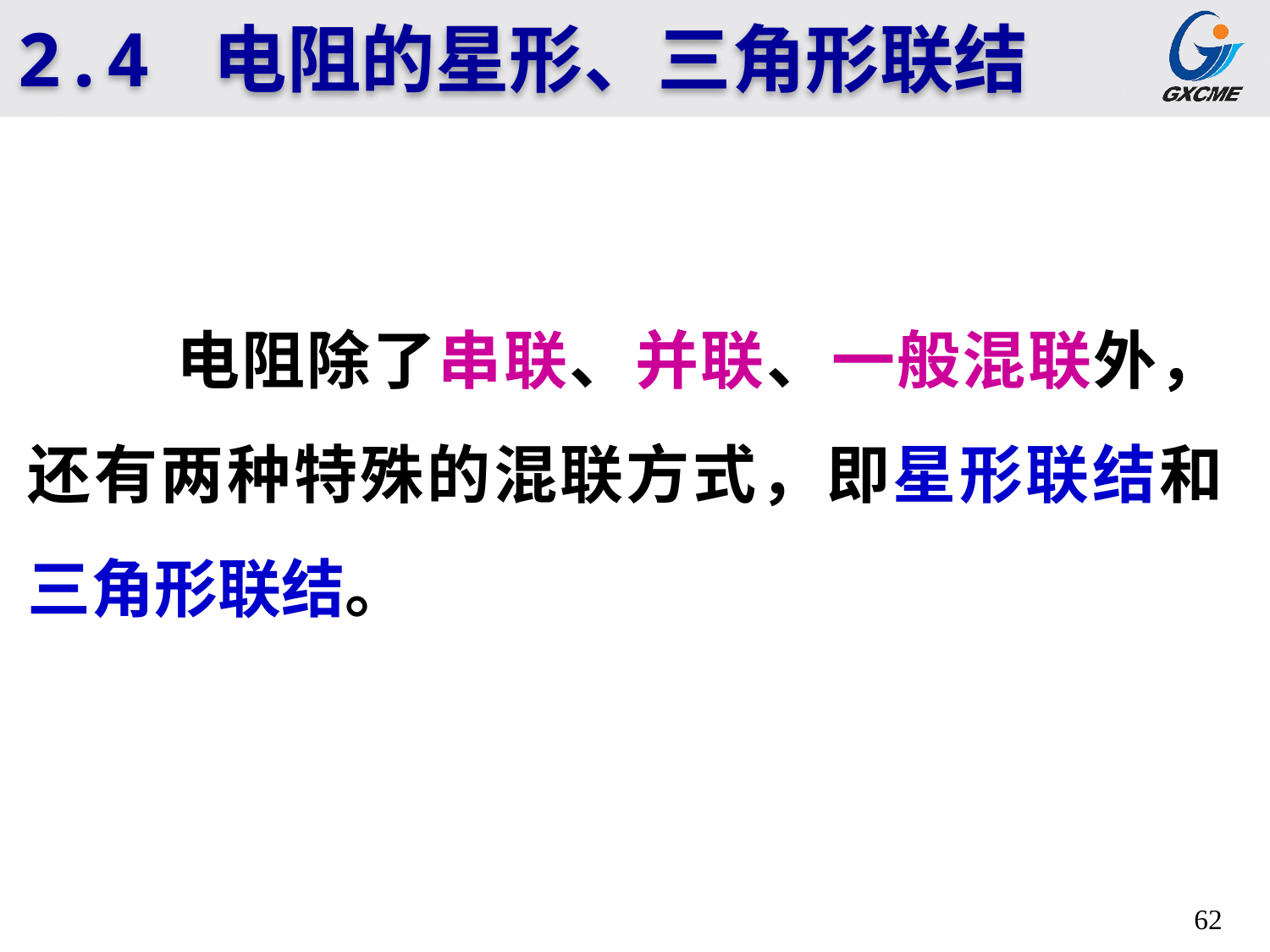

2.4 电阻的星形、三角形联结
        电阻除了串联、并联、一般混联外，还有两种特殊的混联方式，即星形联结和三角形联结。
62